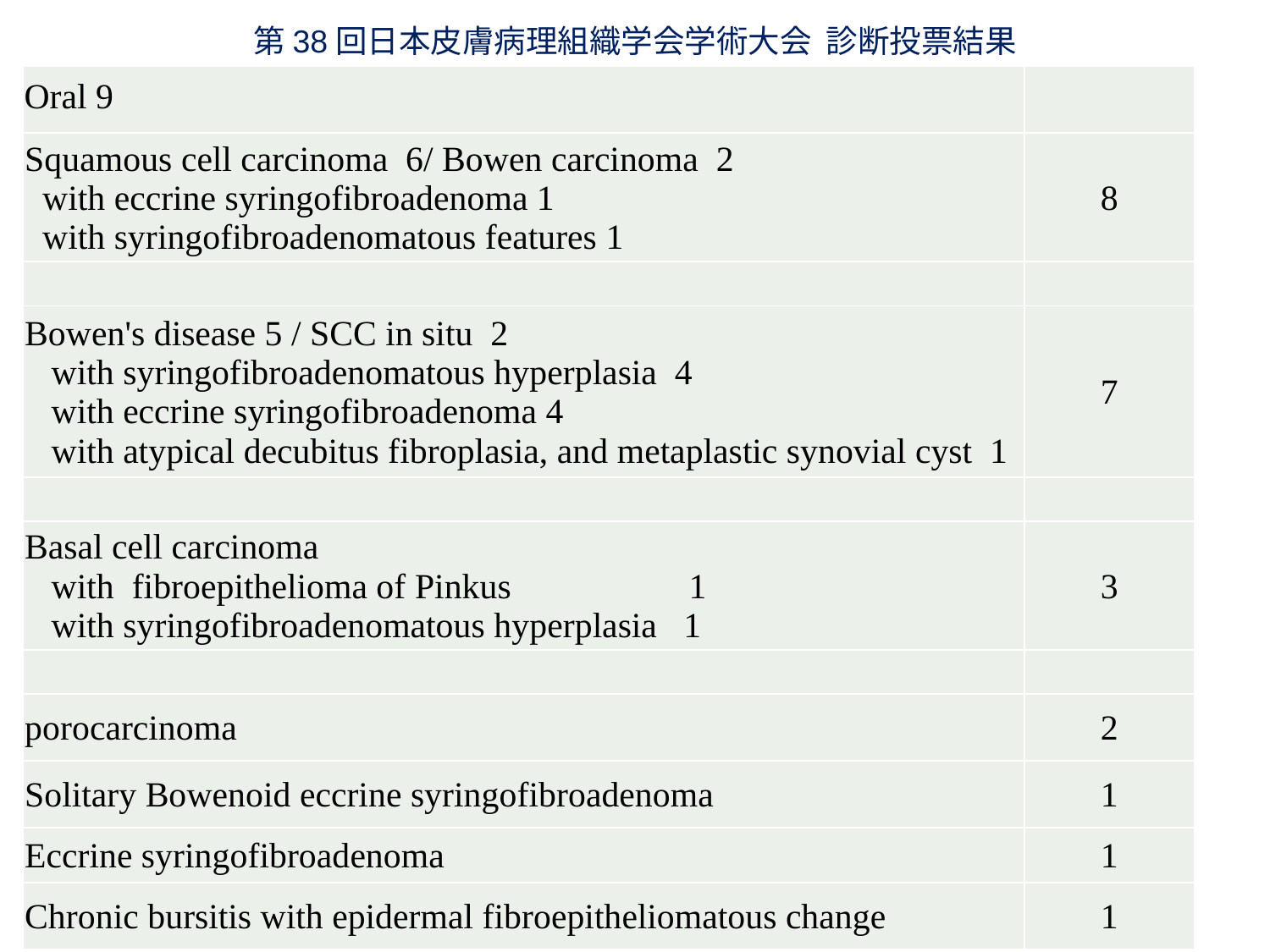

第38回日本皮膚病理組織学会学術大会  診断投票結果
| Oral 9 |  |
| --- | --- |
| Squamous cell carcinoma 6/ Bowen carcinoma 2 with eccrine syringofibroadenoma 1 with syringofibroadenomatous features 1 | 8 |
|  |  |
| Bowen's disease 5 / SCC in situ 2 with syringofibroadenomatous hyperplasia 4 with eccrine syringofibroadenoma 4 with atypical decubitus fibroplasia, and metaplastic synovial cyst 1 | 7 |
|  |  |
| Basal cell carcinoma with fibroepithelioma of Pinkus 1 with syringofibroadenomatous hyperplasia 1 | 3 |
|  |  |
| porocarcinoma | 2 |
| Solitary Bowenoid eccrine syringofibroadenoma | 1 |
| Eccrine syringofibroadenoma | 1 |
| Chronic bursitis with epidermal fibroepitheliomatous change | 1 |